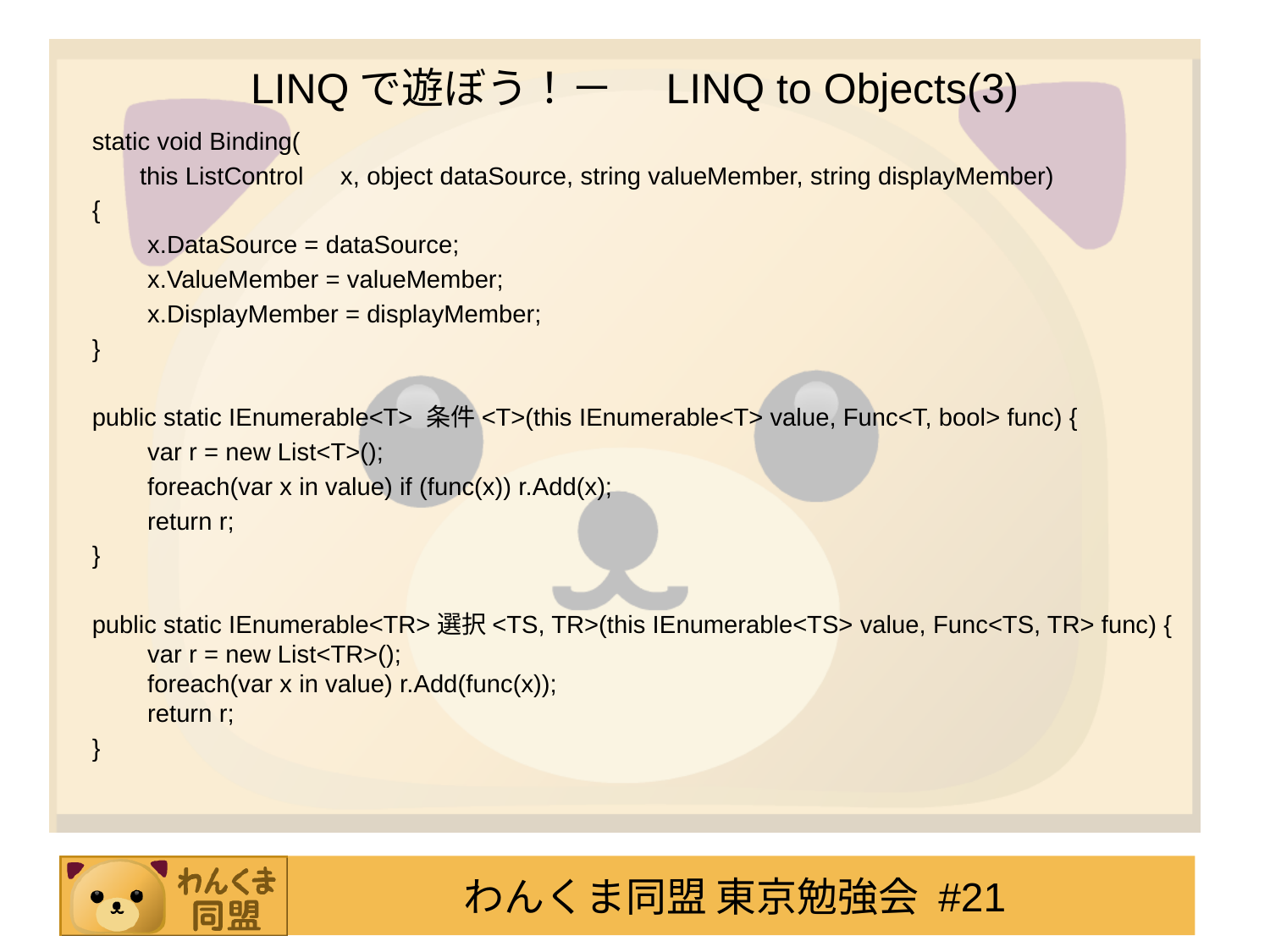

# LINQで遊ぼう！－　LINQ to Objects(3)
static void Binding(
	this ListControl　x, object dataSource, string valueMember, string displayMember)
{
　　x.DataSource = dataSource;
　　x.ValueMember = valueMember;
　　x.DisplayMember = displayMember;
}

public static IEnumerable<T> 条件<T>(this IEnumerable<T> value, Func<T, bool> func) {
　　var r = new List<T>();
　　foreach(var x in value) if (func(x)) r.Add(x);
　　return r;
}

public static IEnumerable<TR>選択<TS, TR>(this IEnumerable<TS> value, Func<TS, TR> func) {
　　var r = new List<TR>();
　　foreach(var x in value) r.Add(func(x));
　　return r;
}